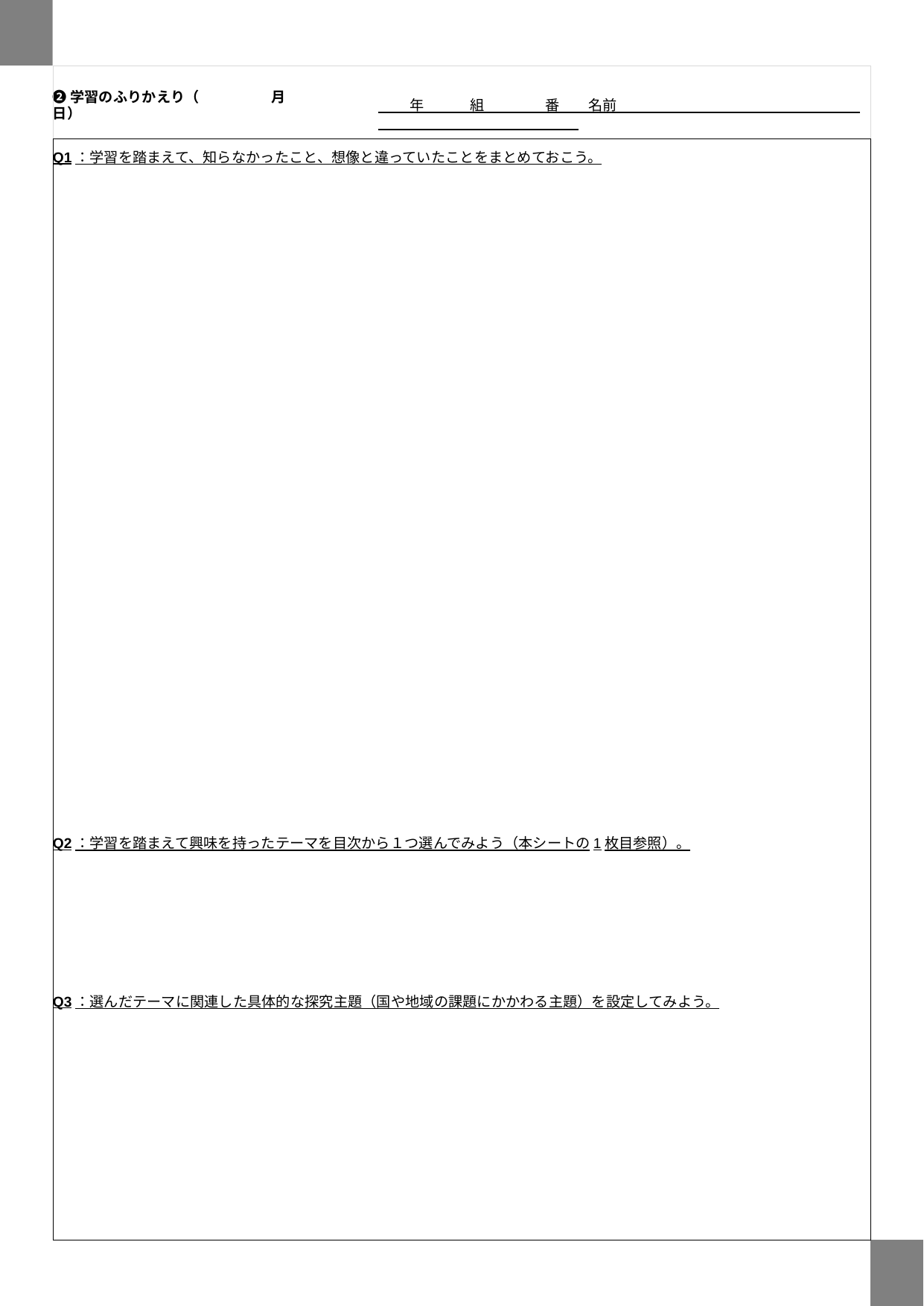

❷学習のふりかえり（　　　　　月　　　　　日）
　 　年　　 　組　　 　　番　　名前　　　　　　　　　　　　　　　　　　　　　　　　　　　　　　■
Q1：学習を踏まえて、知らなかったこと、想像と違っていたことをまとめておこう。

Q2：学習を踏まえて興味を持ったテーマを目次から１つ選んでみよう（本シートの1枚目参照）。

Q3：選んだテーマに関連した具体的な探究主題（国や地域の課題にかかわる主題）を設定してみよう。